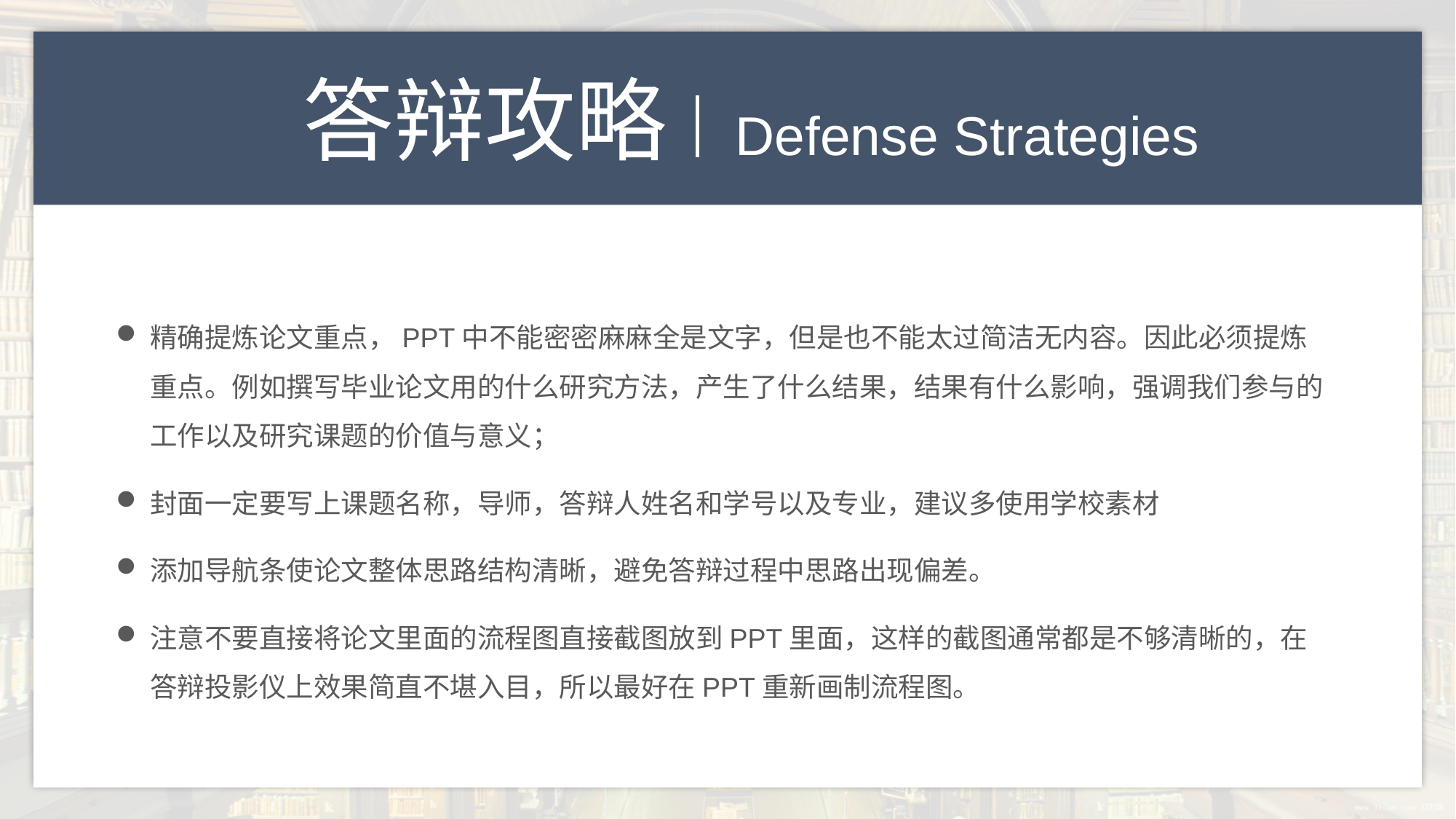

答辩攻略
Defense Strategies
精确提炼论文重点，PPT中不能密密麻麻全是文字，但是也不能太过简洁无内容。因此必须提炼重点。例如撰写毕业论文用的什么研究方法，产生了什么结果，结果有什么影响，强调我们参与的工作以及研究课题的价值与意义；
封面一定要写上课题名称，导师，答辩人姓名和学号以及专业，建议多使用学校素材
添加导航条使论文整体思路结构清晰，避免答辩过程中思路出现偏差。
注意不要直接将论文里面的流程图直接截图放到PPT里面，这样的截图通常都是不够清晰的，在答辩投影仪上效果简直不堪入目，所以最好在PPT重新画制流程图。